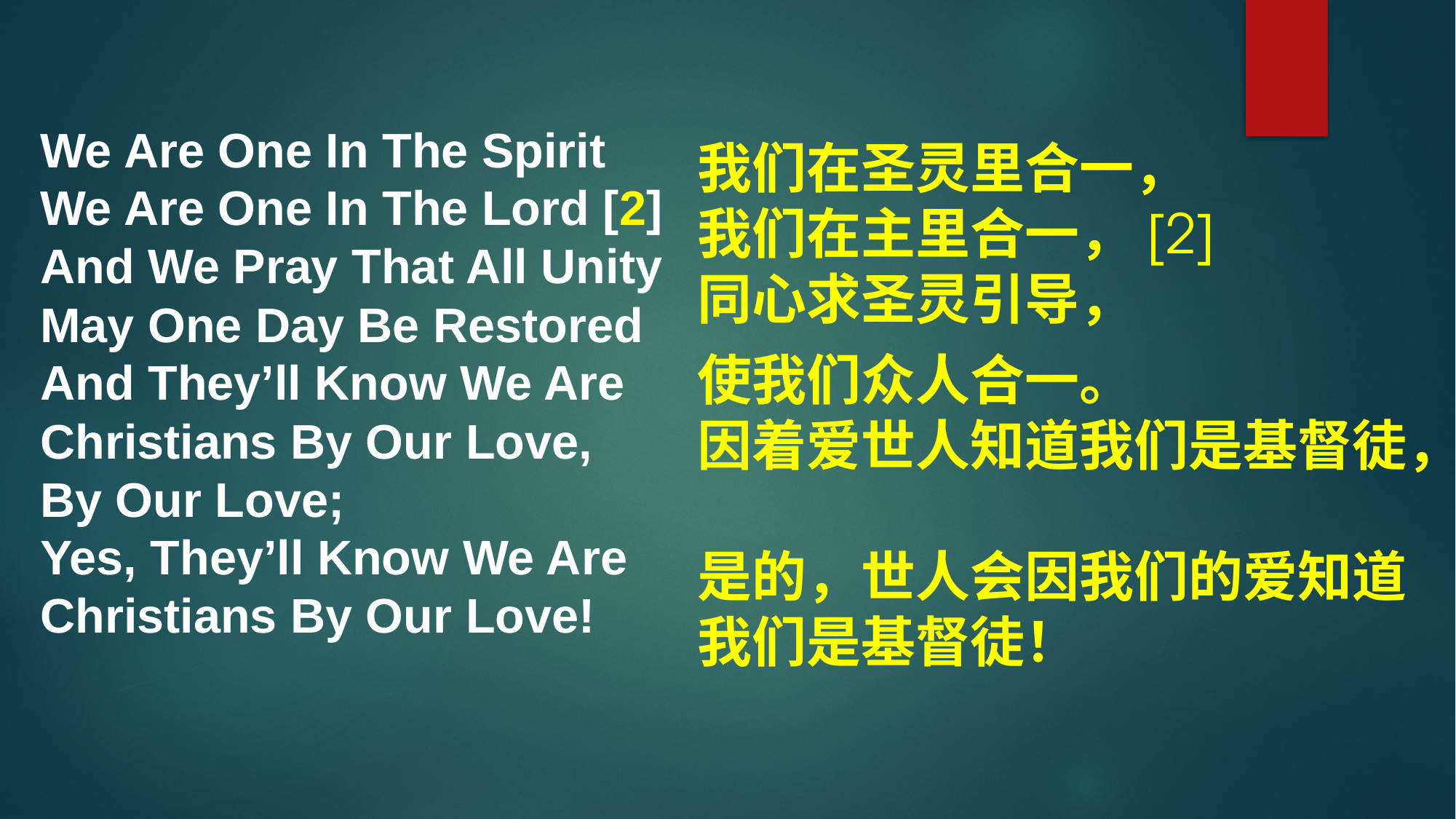

We Are One In The Spirit
We Are One In The Lord [2]
And We Pray That All Unity
May One Day Be Restored
And They’ll Know We Are
Christians By Our Love,
By Our Love;
Yes, They’ll Know We Are Christians By Our Love!
我们在圣灵里合一，
我们在主里合一，[2]
同心求圣灵引导，
使我们众人合一。
因着爱世人知道我们是基督徒，
是的，世人会因我们的爱知道我们是基督徒！